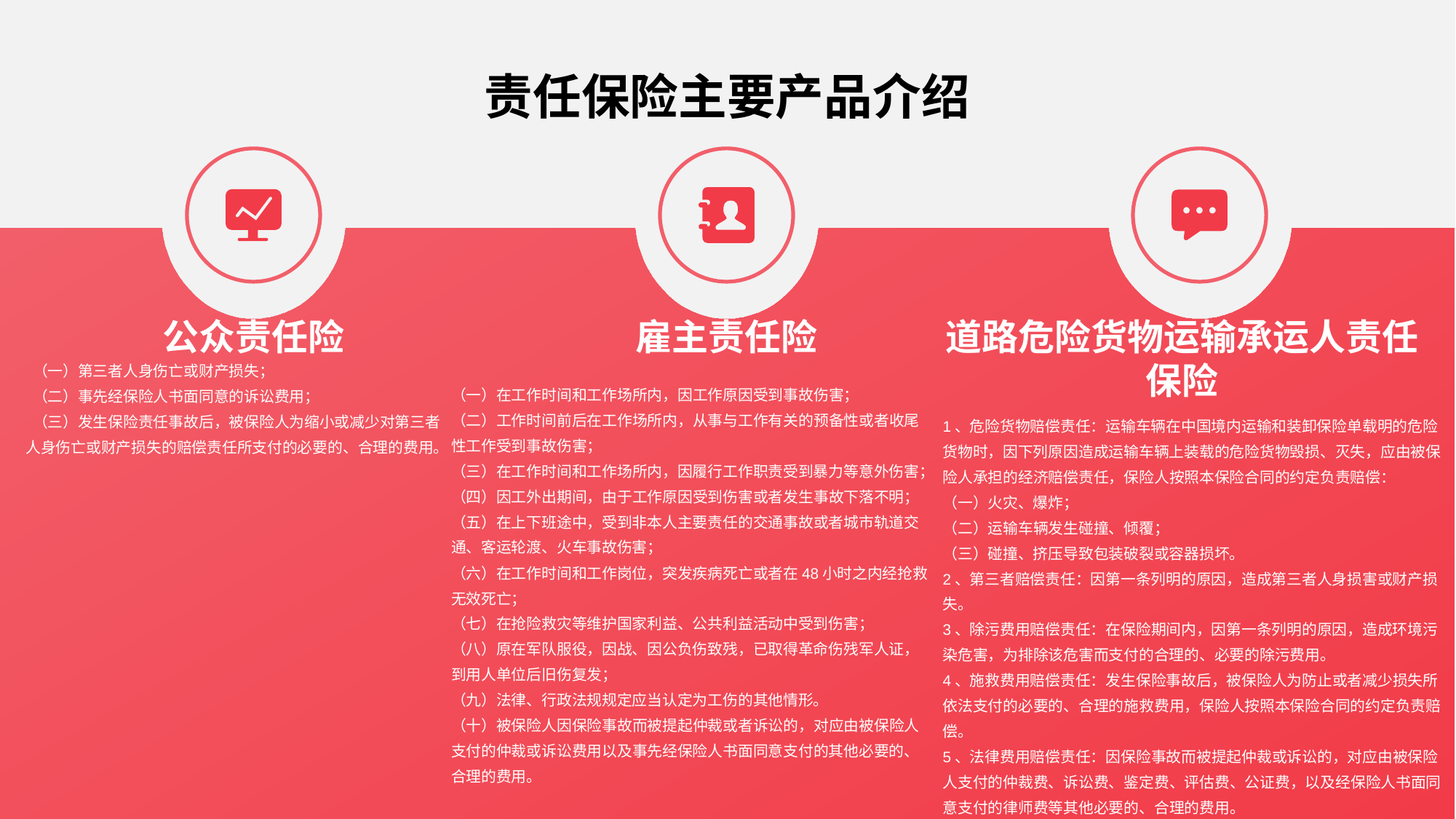

# 责任保险主要产品介绍

道路危险货物运输承运人责任保险
雇主责任险
公众责任险

 （一）第三者人身伤亡或财产损失；
 （二）事先经保险人书面同意的诉讼费用；
 （三）发生保险责任事故后，被保险人为缩小或减少对第三者人身伤亡或财产损失的赔偿责任所支付的必要的、合理的费用。
（一）在工作时间和工作场所内，因工作原因受到事故伤害；
（二）工作时间前后在工作场所内，从事与工作有关的预备性或者收尾性工作受到事故伤害；
（三）在工作时间和工作场所内，因履行工作职责受到暴力等意外伤害；
（四）因工外出期间，由于工作原因受到伤害或者发生事故下落不明；
（五）在上下班途中，受到非本人主要责任的交通事故或者城市轨道交通、客运轮渡、火车事故伤害；
（六）在工作时间和工作岗位，突发疾病死亡或者在48小时之内经抢救无效死亡；
（七）在抢险救灾等维护国家利益、公共利益活动中受到伤害；
（八）原在军队服役，因战、因公负伤致残，已取得革命伤残军人证，到用人单位后旧伤复发；
（九）法律、行政法规规定应当认定为工伤的其他情形。
（十）被保险人因保险事故而被提起仲裁或者诉讼的，对应由被保险人支付的仲裁或诉讼费用以及事先经保险人书面同意支付的其他必要的、合理的费用。
1、危险货物赔偿责任：运输车辆在中国境内运输和装卸保险单载明的危险货物时，因下列原因造成运输车辆上装载的危险货物毁损、灭失，应由被保险人承担的经济赔偿责任，保险人按照本保险合同的约定负责赔偿：
（一）火灾、爆炸；
（二）运输车辆发生碰撞、倾覆；
（三）碰撞、挤压导致包装破裂或容器损坏。
2、第三者赔偿责任：因第一条列明的原因，造成第三者人身损害或财产损失。
3、除污费用赔偿责任：在保险期间内，因第一条列明的原因，造成环境污染危害，为排除该危害而支付的合理的、必要的除污费用。
4、施救费用赔偿责任：发生保险事故后，被保险人为防止或者减少损失所依法支付的必要的、合理的施救费用，保险人按照本保险合同的约定负责赔偿。
5、法律费用赔偿责任：因保险事故而被提起仲裁或诉讼的，对应由被保险人支付的仲裁费、诉讼费、鉴定费、评估费、公证费，以及经保险人书面同意支付的律师费等其他必要的、合理的费用。